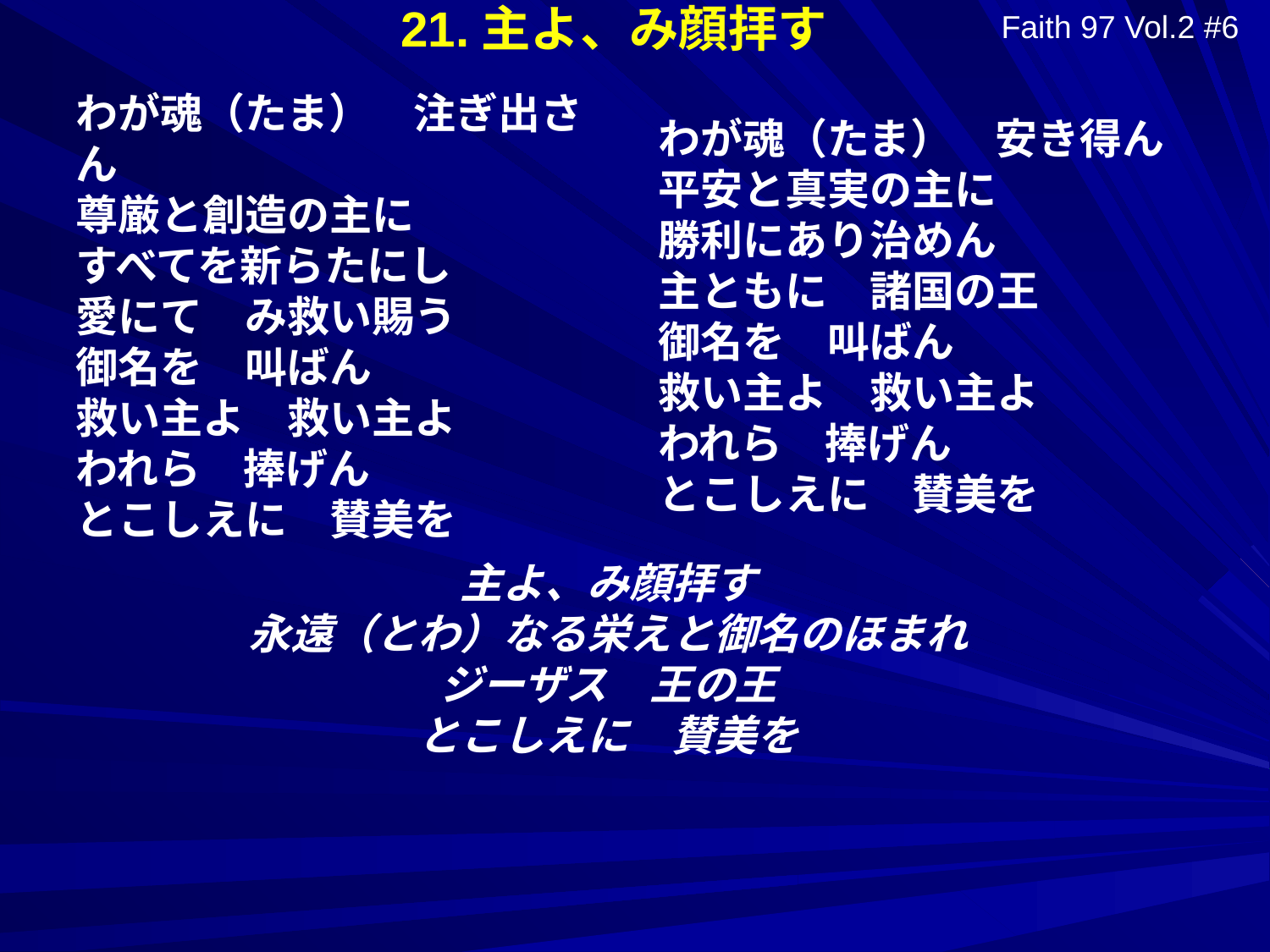

Faith 97 Vol.2 #6
21.主よ、み顔拝す
わが魂（たま）　注ぎ出さん
尊厳と創造の主に
すべてを新らたにし
愛にて　み救い賜う
御名を　叫ばん
救い主よ　救い主よ
われら　捧げん
とこしえに　賛美を
わが魂（たま）　安き得ん
平安と真実の主に
勝利にあり治めん
主ともに　諸国の王
御名を　叫ばん
救い主よ　救い主よ
われら　捧げん
とこしえに　賛美を
主よ、み顔拝す
永遠（とわ）なる栄えと御名のほまれ
ジーザス　王の王
とこしえに　賛美を